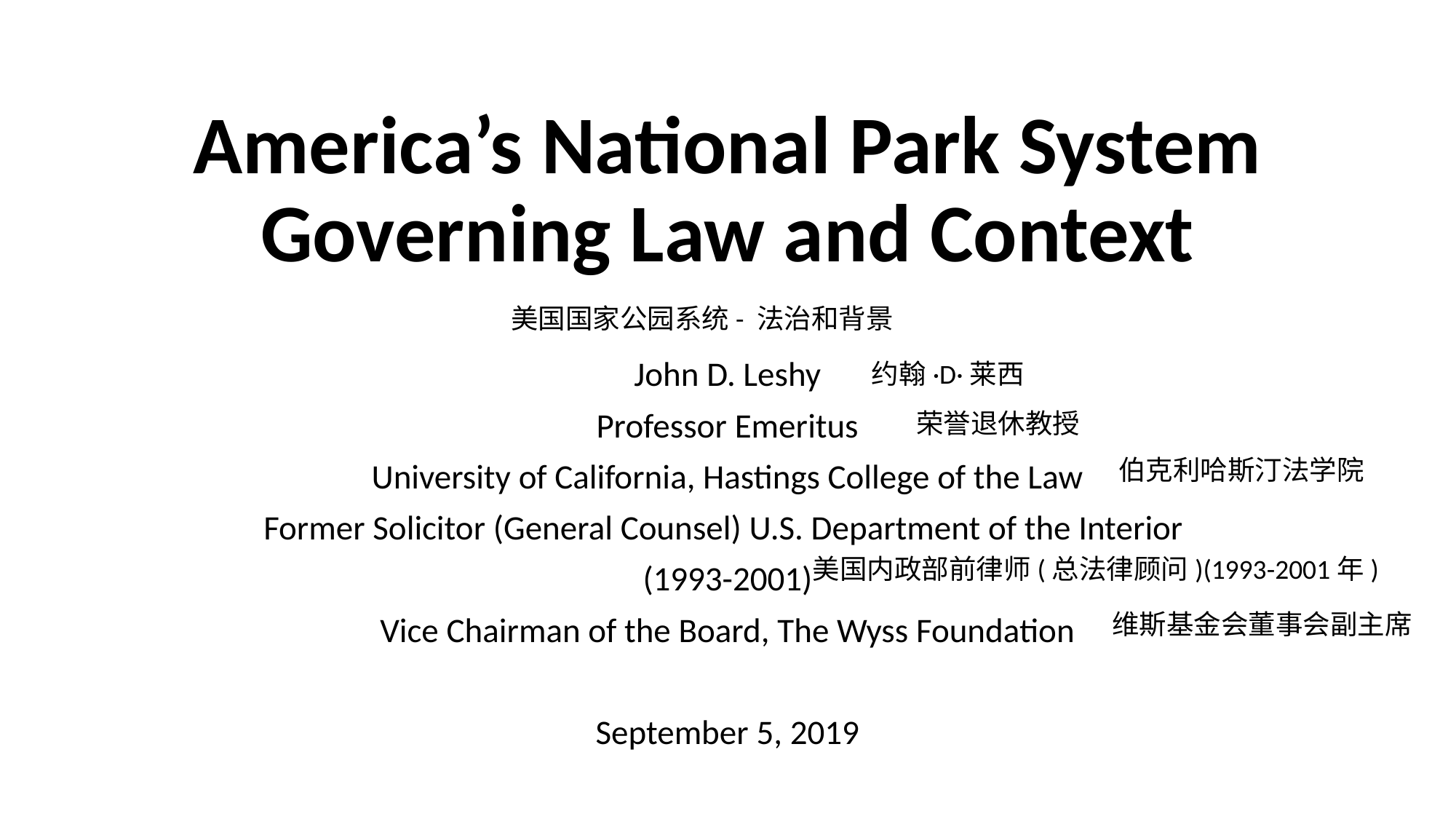

# America’s National Park System Governing Law and Context
美国国家公园系统- 法治和背景
John D. Leshy
Professor Emeritus
University of California, Hastings College of the Law
Former Solicitor (General Counsel) U.S. Department of the Interior
(1993-2001)
Vice Chairman of the Board, The Wyss Foundation

September 5, 2019
约翰·D·莱西
荣誉退休教授
伯克利哈斯汀法学院
美国内政部前律师(总法律顾问)(1993-2001年)
维斯基金会董事会副主席